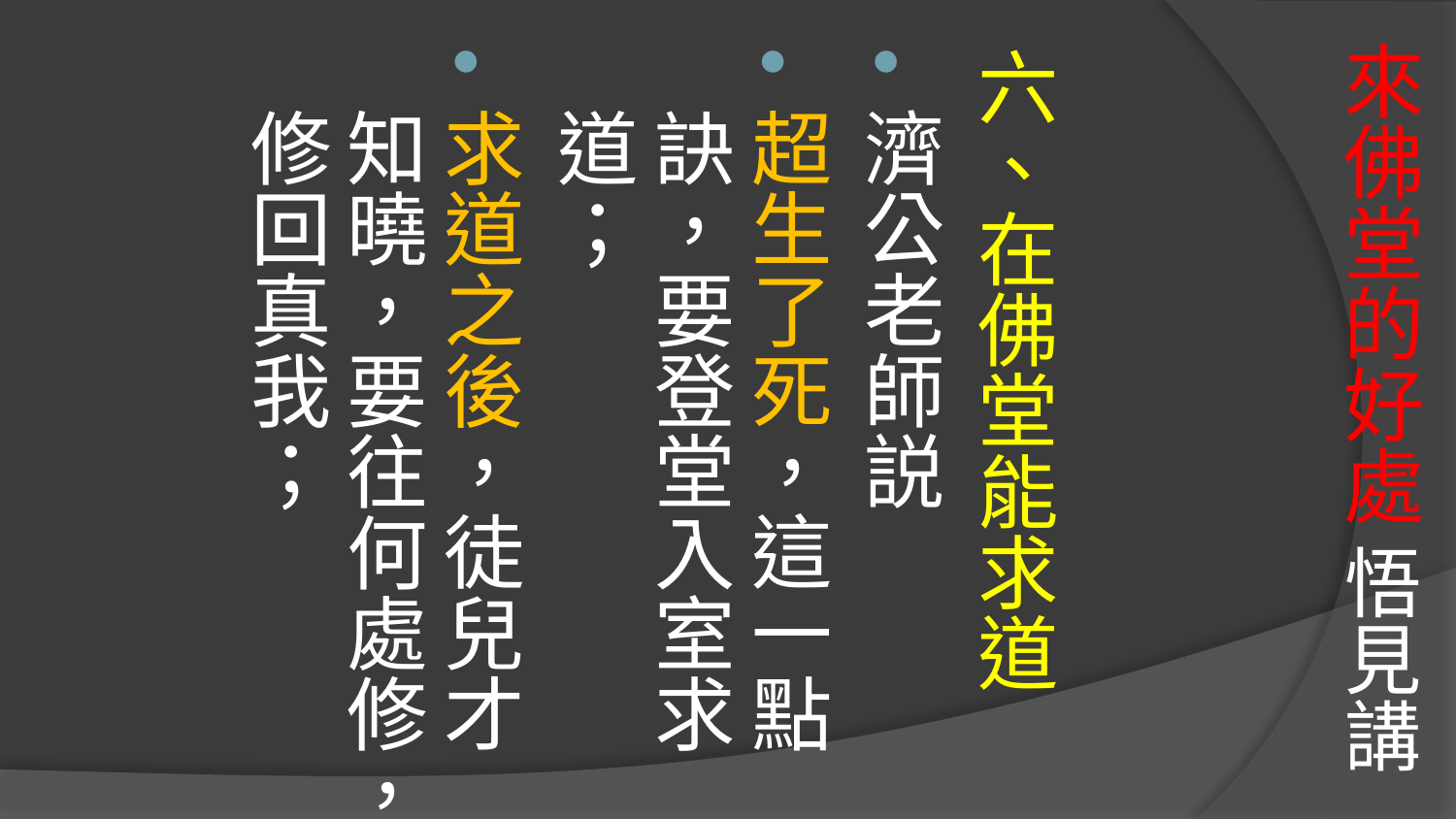

# 來佛堂的好處 悟見講
六、在佛堂能求道
濟公老師説
超生了死，這一點訣，要登堂入室求道；
求道之後，徒兒才知曉，要往何處修，修回真我；